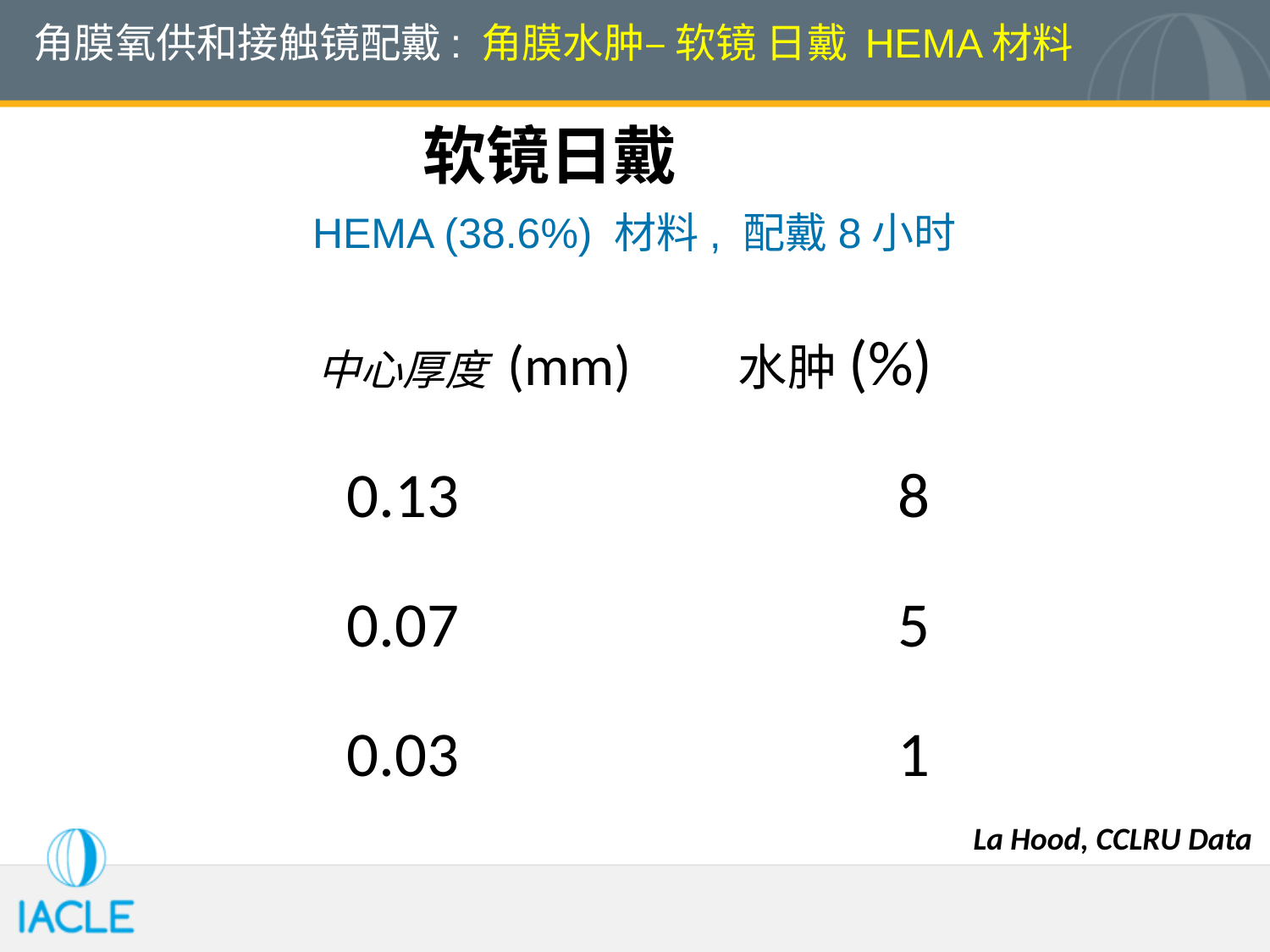

角膜氧供和接触镜配戴: 角膜水肿– 软镜 日戴 HEMA材料

软镜日戴
HEMA (38.6%) 材料, 配戴8小时
中心厚度 (mm)     水肿(%)
  0.13			     8
  0.07			     5
  0.03			     1
La Hood, CCLRU Data